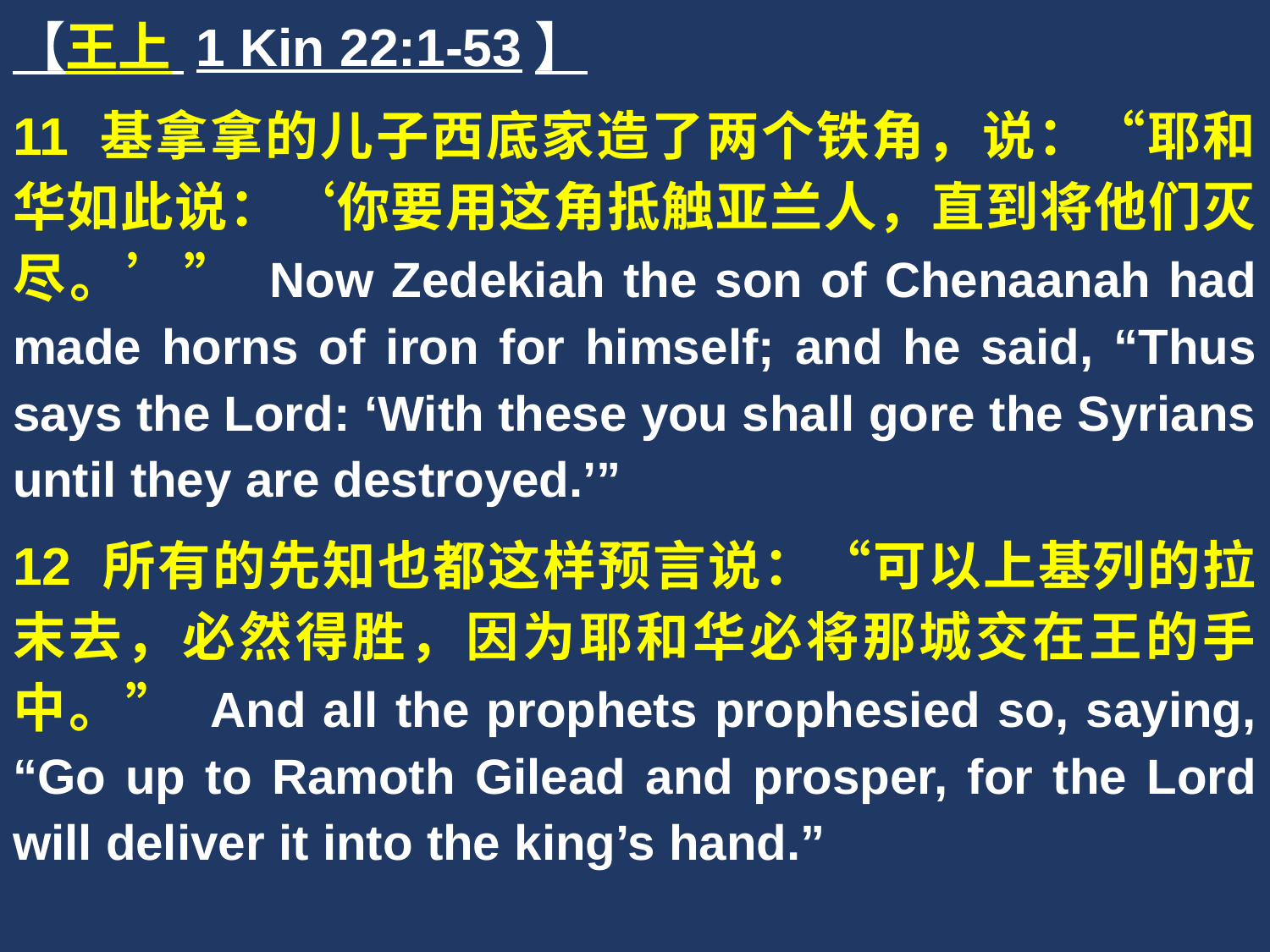

【王上 1 Kin 22:1-53】
11 基拿拿的儿子西底家造了两个铁角，说：“耶和华如此说：‘你要用这角抵触亚兰人，直到将他们灭尽。’” Now Zedekiah the son of Chenaanah had made horns of iron for himself; and he said, “Thus says the Lord: ‘With these you shall gore the Syrians until they are destroyed.’”
12 所有的先知也都这样预言说：“可以上基列的拉末去，必然得胜，因为耶和华必将那城交在王的手中。” And all the prophets prophesied so, saying, “Go up to Ramoth Gilead and prosper, for the Lord will deliver it into the king’s hand.”